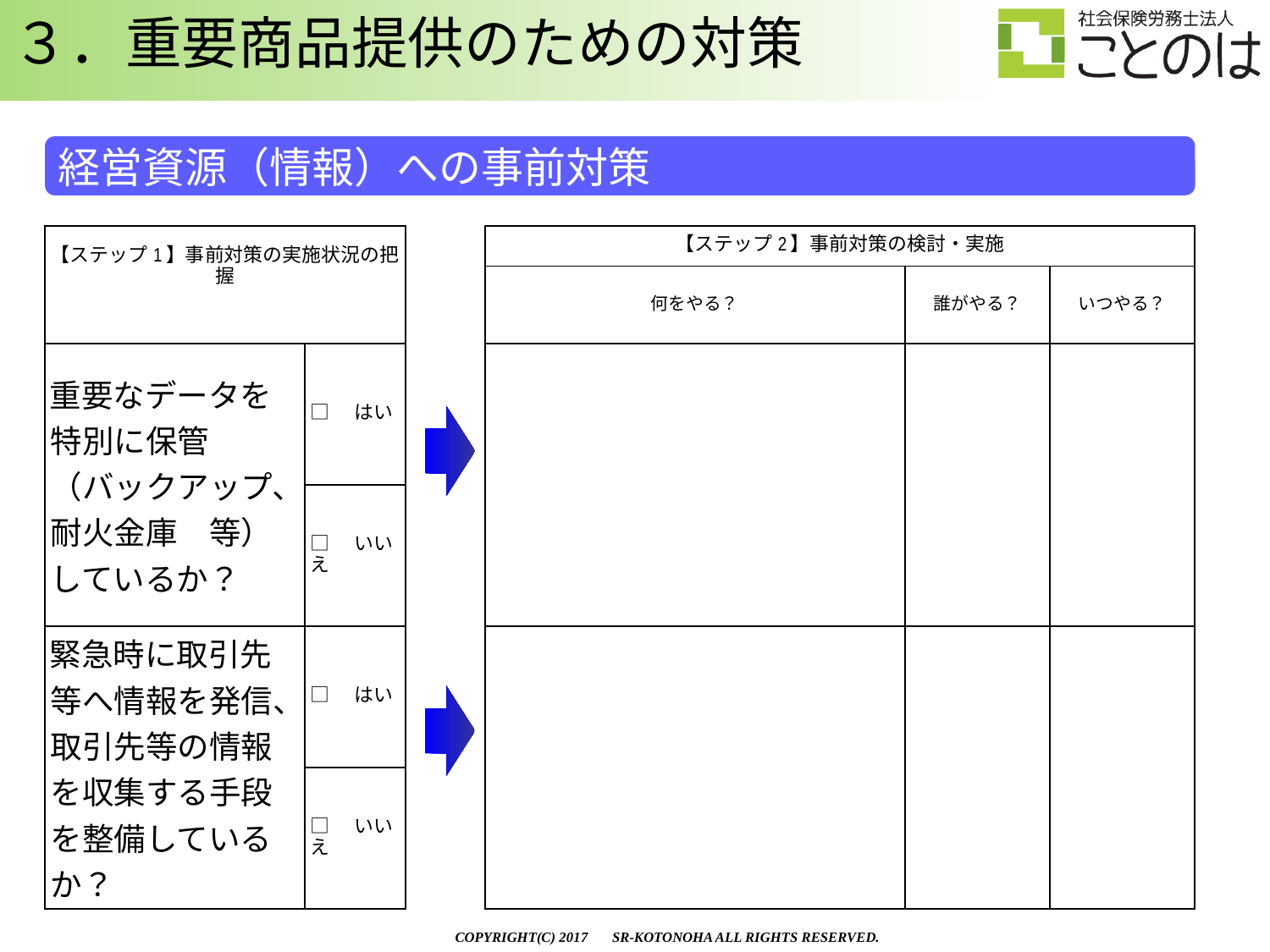

３．重要商品提供のための対策
経営資源（情報）への事前対策
| 【ステップ1】事前対策の実施状況の把握 |  |  | 【ステップ2】事前対策の検討・実施 |  |  |
| --- | --- | --- | --- | --- | --- |
|  |  |  | 何をやる？ | 誰がやる？ | いつやる？ |
| 重要なデータを特別に保管（バックアップ、耐火金庫　等）しているか？ | □　はい |  |  |  |  |
|  | □　いいえ |  |  |  |  |
| 緊急時に取引先等へ情報を発信、取引先等の情報を収集する手段を整備しているか？ | □　はい |  |  |  |  |
|  | □　いいえ |  |  |  |  |